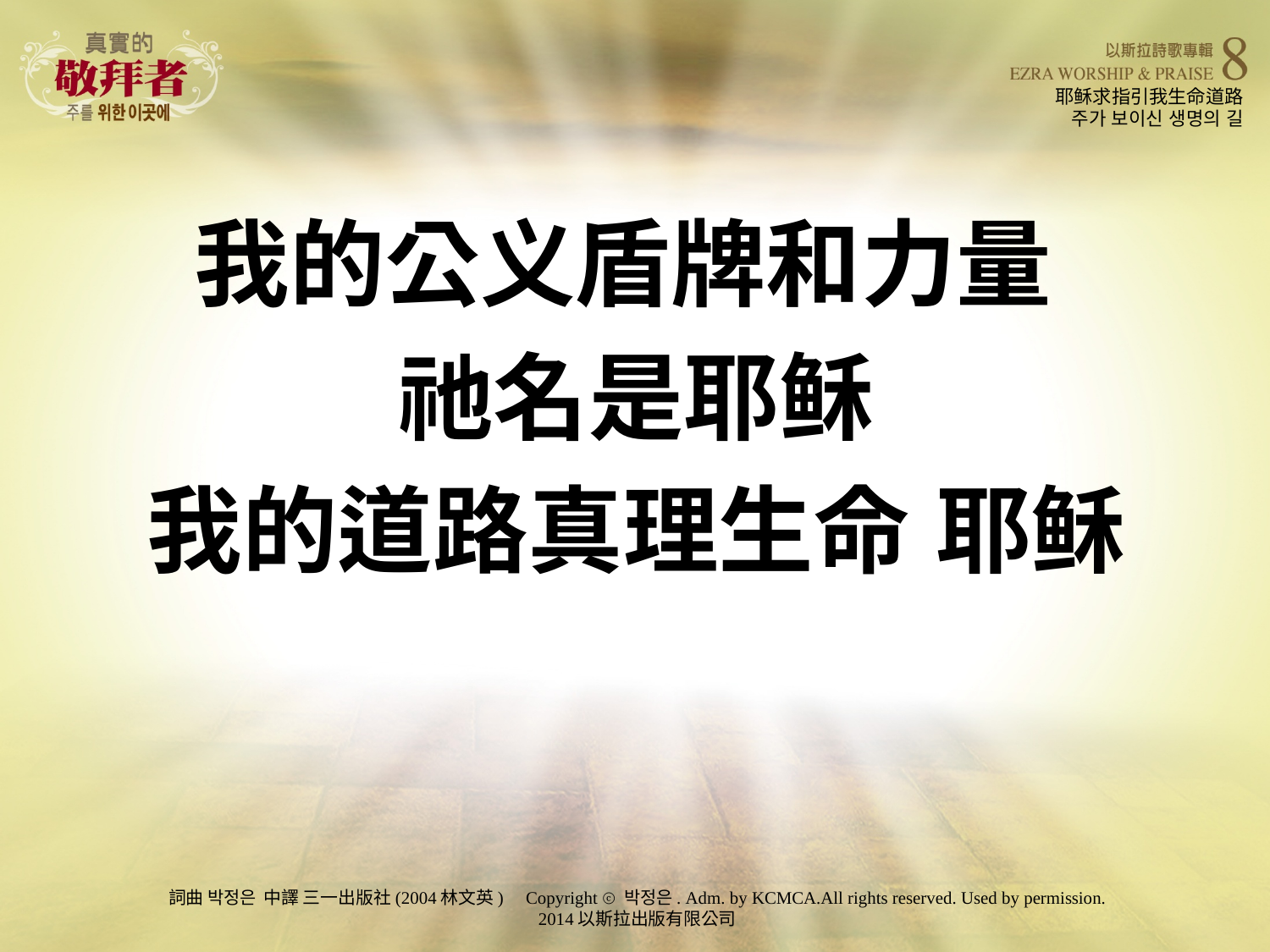

# 耶稣求指引我生命道路 주가 보이신 생명의 길
我的公义盾牌和力量
祂名是耶稣
我的道路真理生命 耶稣
詞曲 박정은  中譯 三一出版社(2004林文英)     Copyright ⓒ 박정은. Adm. by KCMCA.All rights reserved. Used by permission.
2014以斯拉出版有限公司